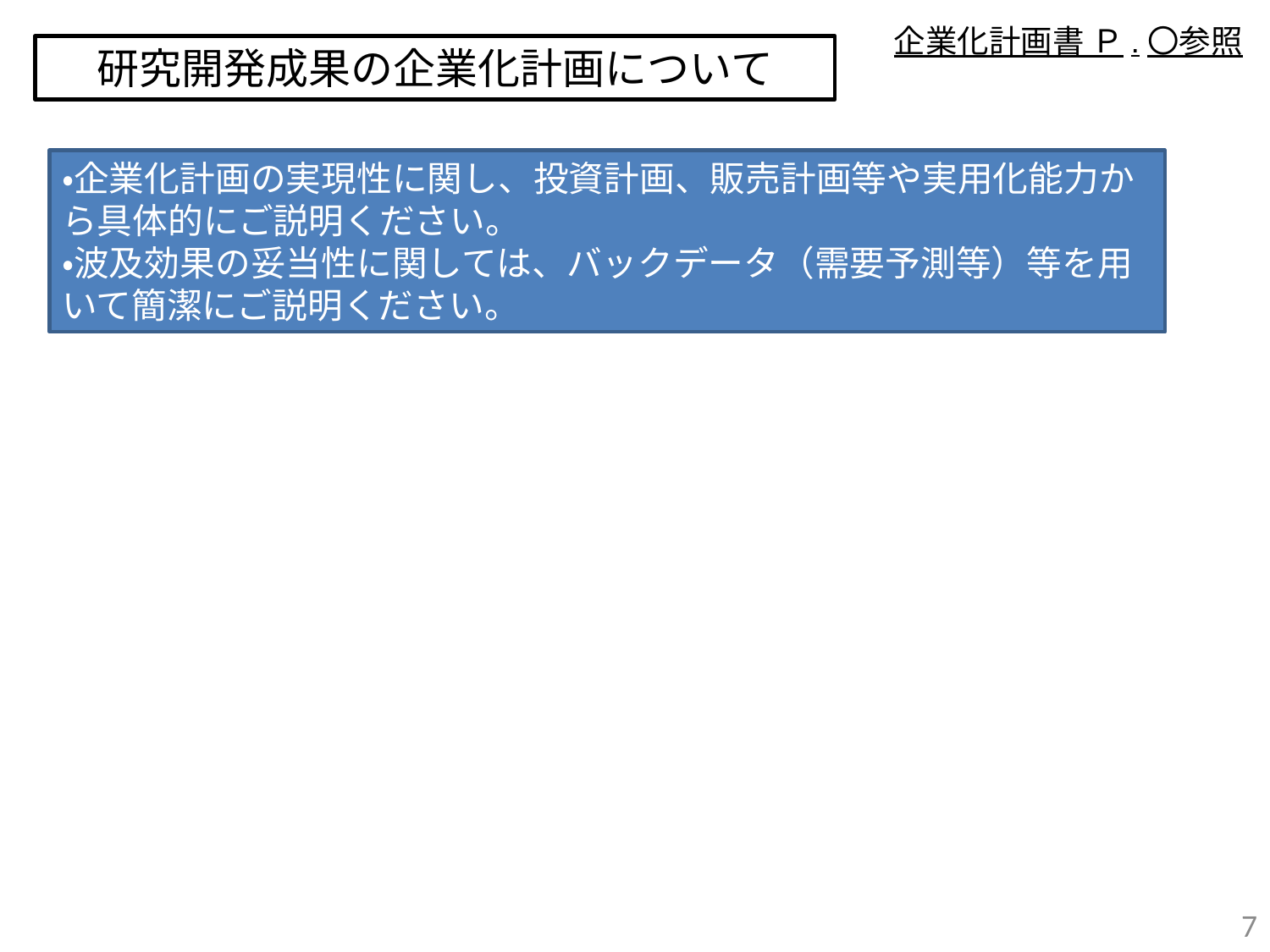

企業化計画書 Ｐ.〇参照
研究開発成果の企業化計画について
・企業化計画の実現性に関し、投資計画、販売計画等や実用化能力から具体的にご説明ください。
・波及効果の妥当性に関しては、バックデータ（需要予測等）等を用いて簡潔にご説明ください。
7